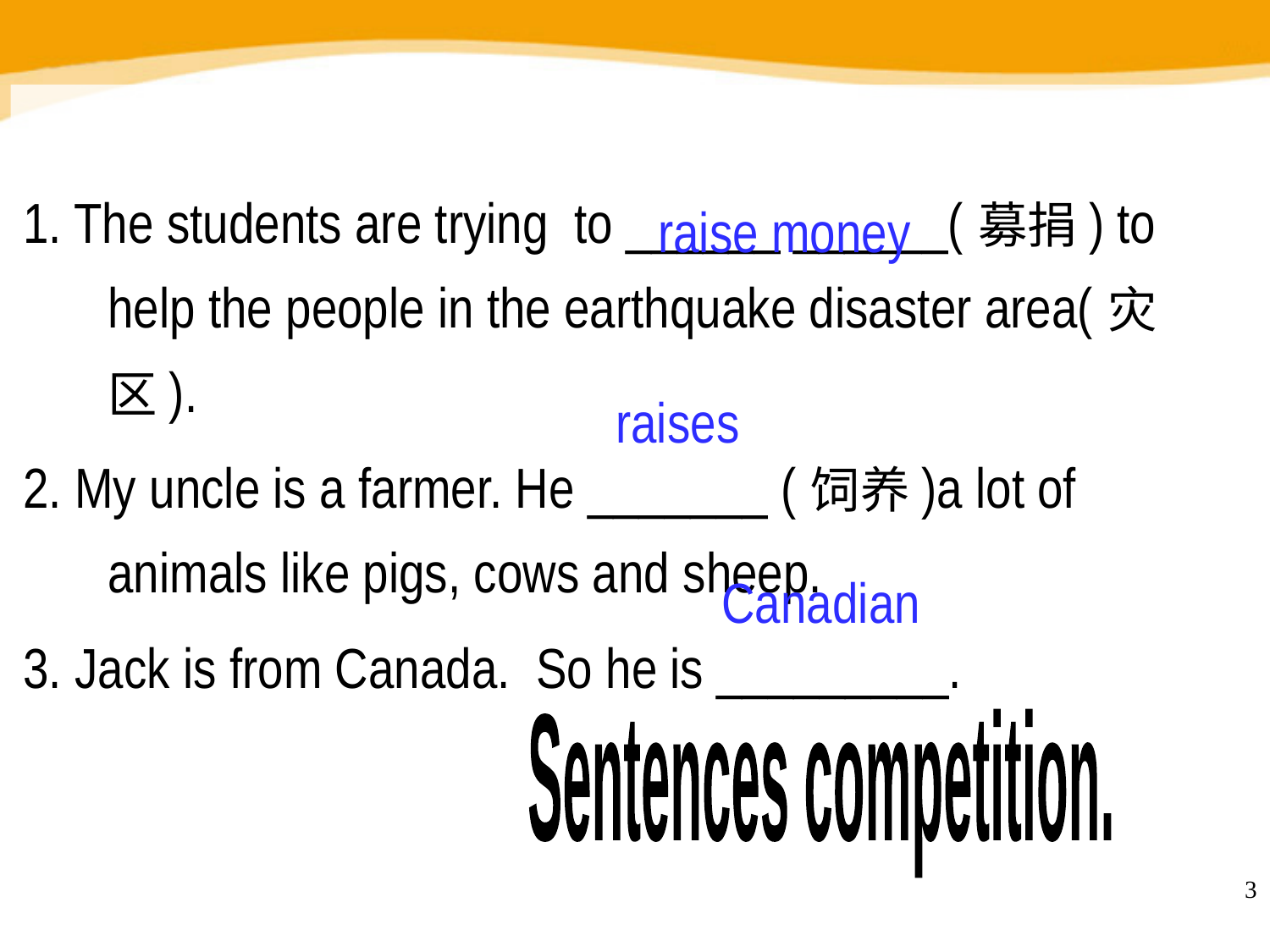

1. The students are trying  to ______ ______(募捐) to help the people in the earthquake disaster area(灾区).
2. My uncle is a farmer. He _______ (饲养)a lot of animals like pigs, cows and sheep.
3. Jack is from Canada.  So he is _________.

raise money
raises
Canadian
Sentences competition.
3